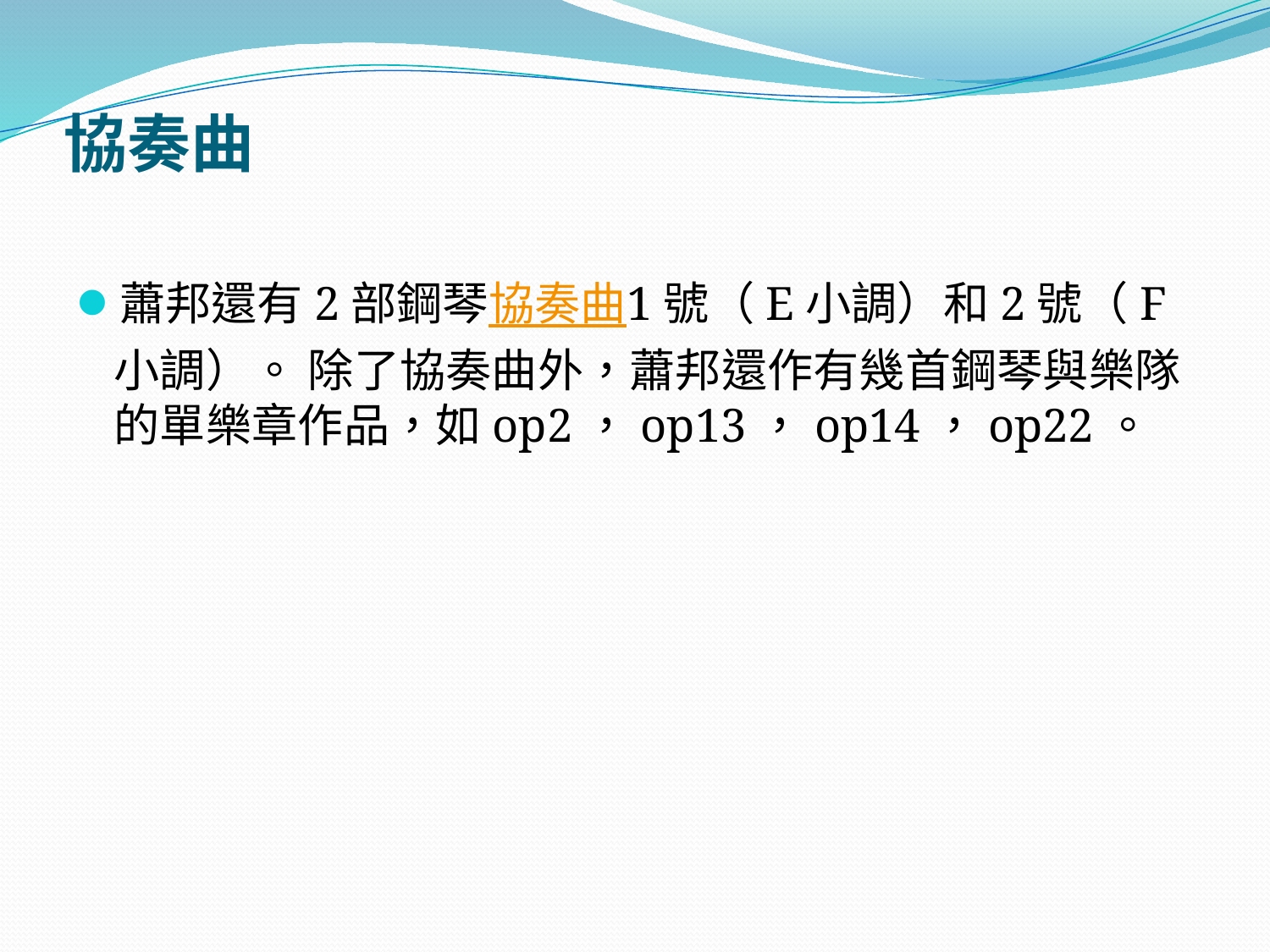

# 協奏曲
蕭邦還有2部鋼琴協奏曲1號（E小調）和2號（F小調）。 除了協奏曲外，蕭邦還作有幾首鋼琴與樂隊的單樂章作品，如op2，op13，op14，op22。